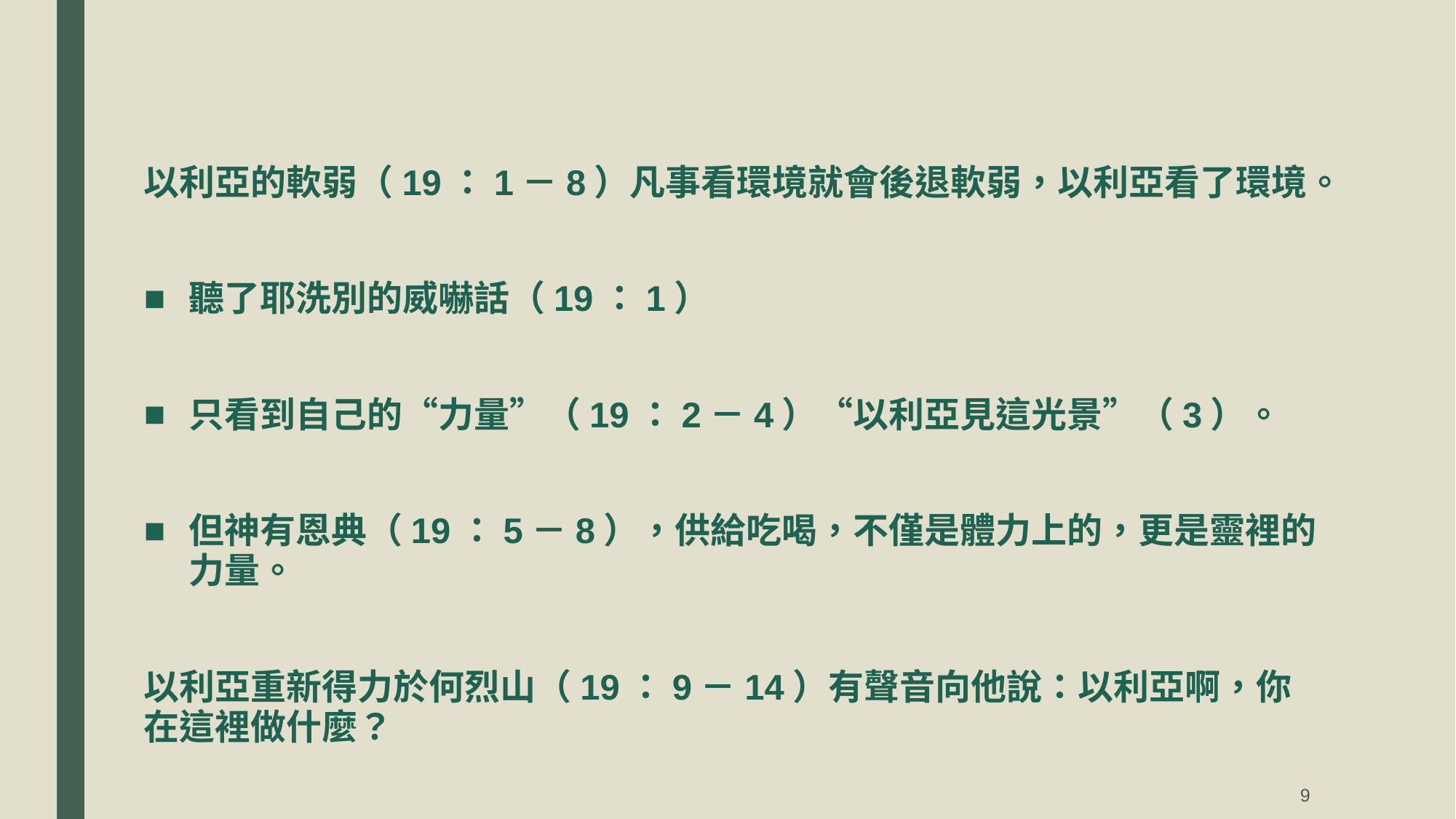

以利亞的軟弱（19：1－8）凡事看環境就會後退軟弱，以利亞看了環境。

聽了耶洗別的威嚇話（19：1）

只看到自己的“力量”（19：2－4）“以利亞見這光景”（3）。

但神有恩典（19：5－8），供給吃喝，不僅是體力上的，更是靈裡的力量。

以利亞重新得力於何烈山（19：9－14）有聲音向他說：以利亞啊，你在這裡做什麼？

9